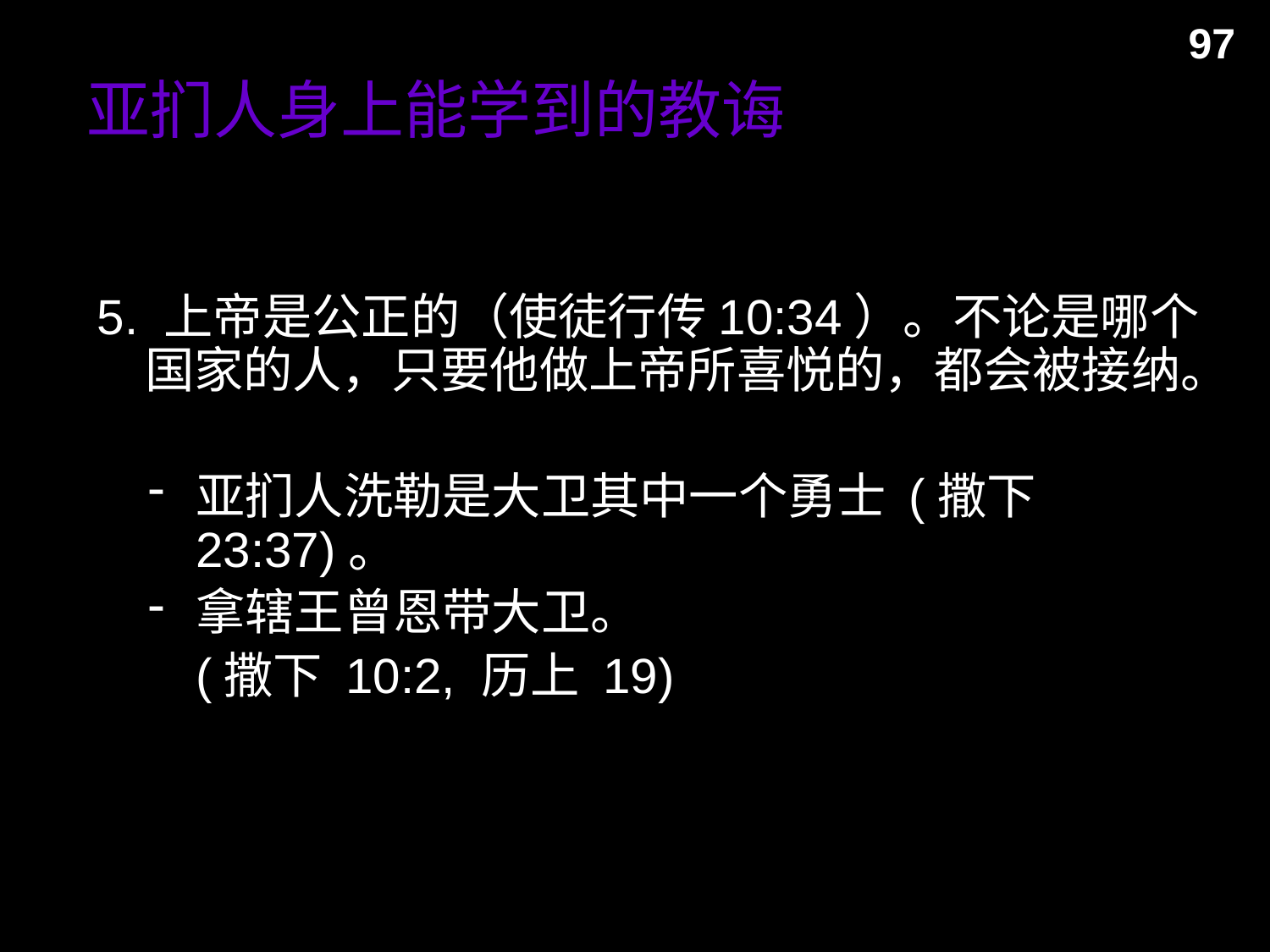

97
亚扪人身上能学到的教诲
5. 上帝是公正的（使徒行传10:34）。不论是哪个国家的人，只要他做上帝所喜悦的，都会被接纳。

亚扪人洗勒是大卫其中一个勇士 (撒下 23:37)。
拿辖王曾恩带大卫。
	(撒下 10:2, 历上 19)